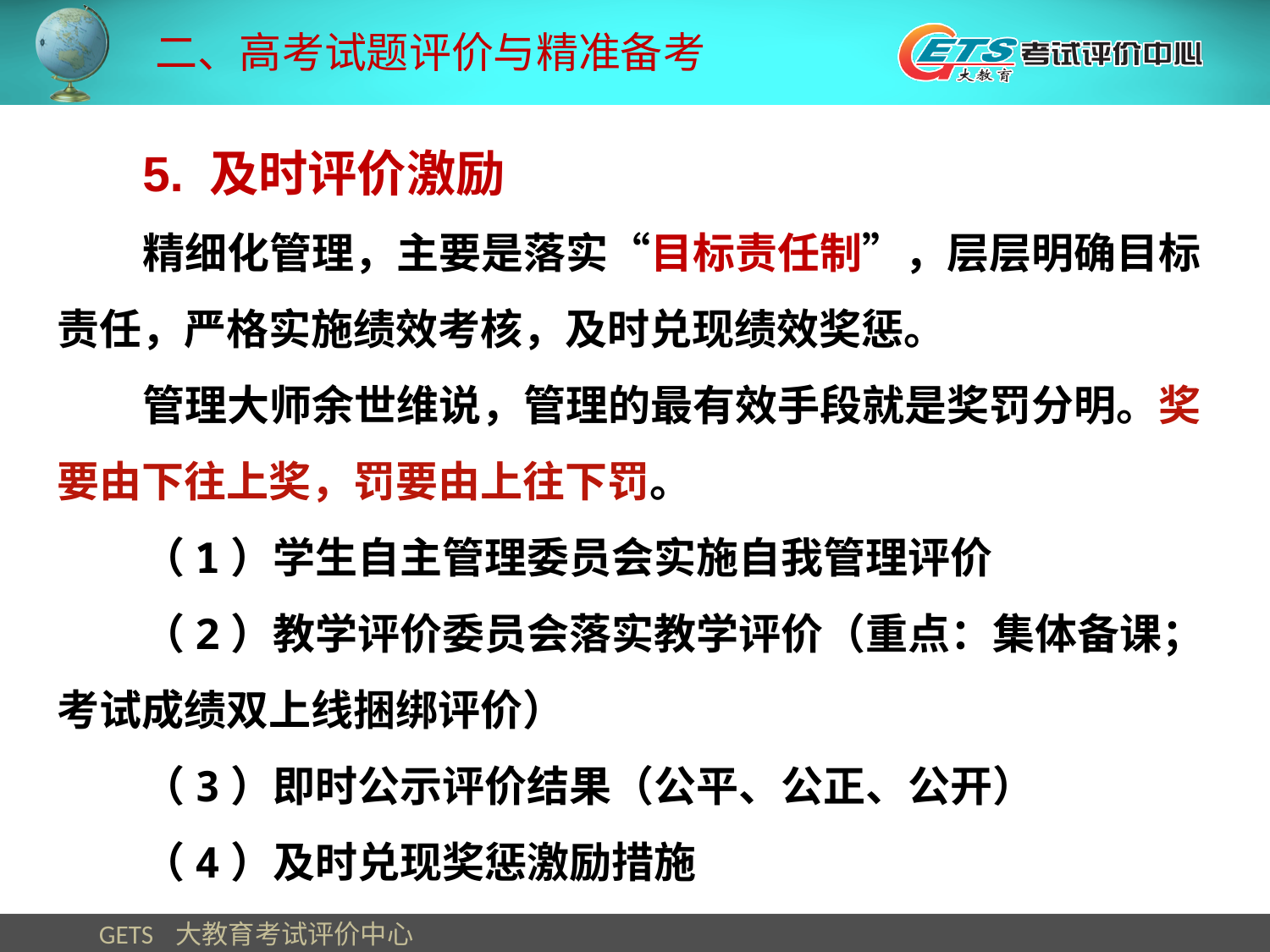

二、高考试题评价与精准备考
5. 及时评价激励
精细化管理，主要是落实“目标责任制”，层层明确目标责任，严格实施绩效考核，及时兑现绩效奖惩。
管理大师余世维说，管理的最有效手段就是奖罚分明。奖要由下往上奖，罚要由上往下罚。
（1）学生自主管理委员会实施自我管理评价
（2）教学评价委员会落实教学评价（重点：集体备课；考试成绩双上线捆绑评价）
（3）即时公示评价结果（公平、公正、公开）
（4）及时兑现奖惩激励措施